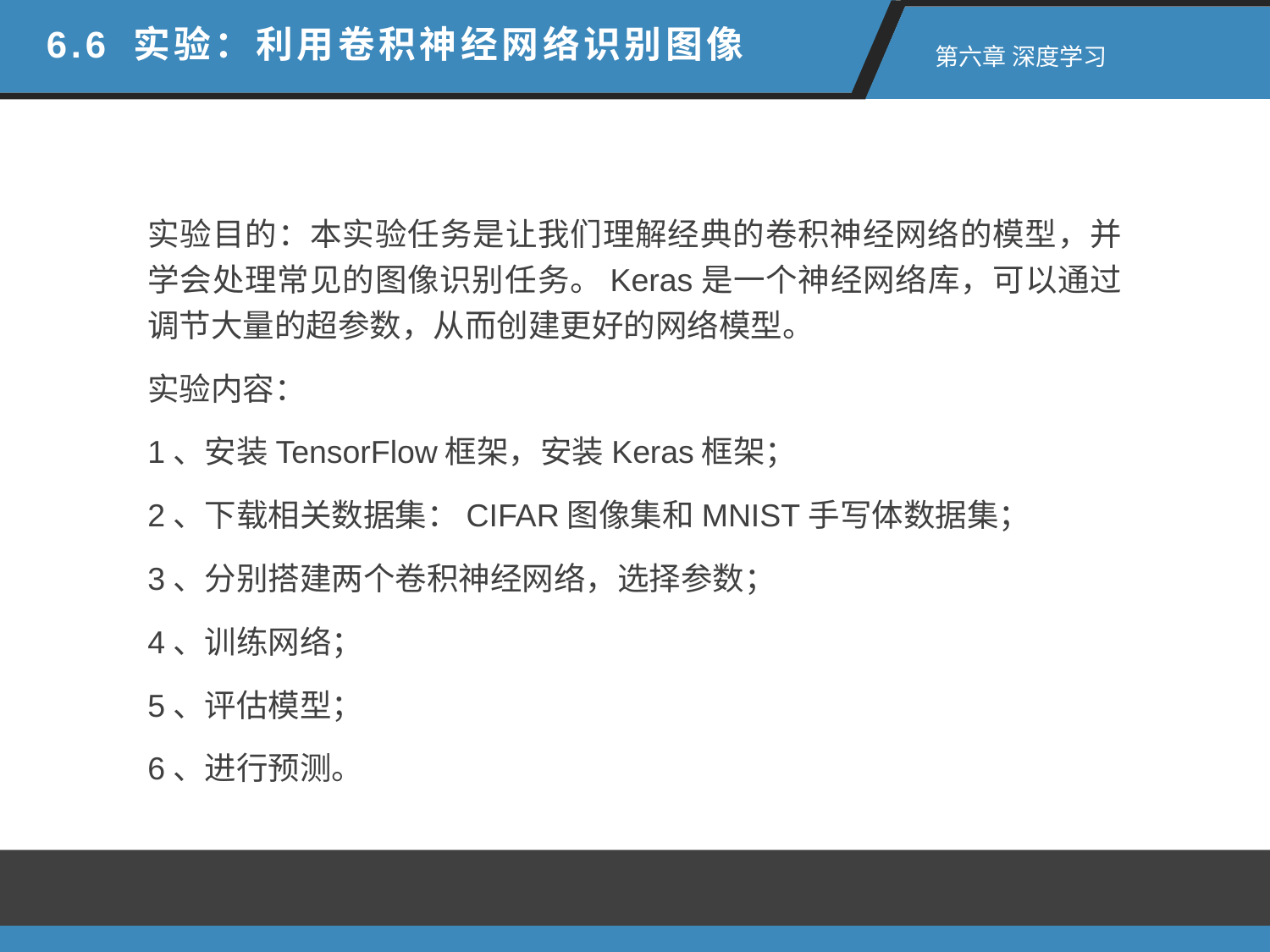

6.6 实验：利用卷积神经网络识别图像
  第六章 深度学习
实验目的：本实验任务是让我们理解经典的卷积神经网络的模型，并学会处理常见的图像识别任务。Keras是一个神经网络库，可以通过调节大量的超参数，从而创建更好的网络模型。
实验内容：
1、安装TensorFlow框架，安装Keras框架；
2、下载相关数据集：CIFAR图像集和MNIST手写体数据集；
3、分别搭建两个卷积神经网络，选择参数；
4、训练网络；
5、评估模型；
6、进行预测。